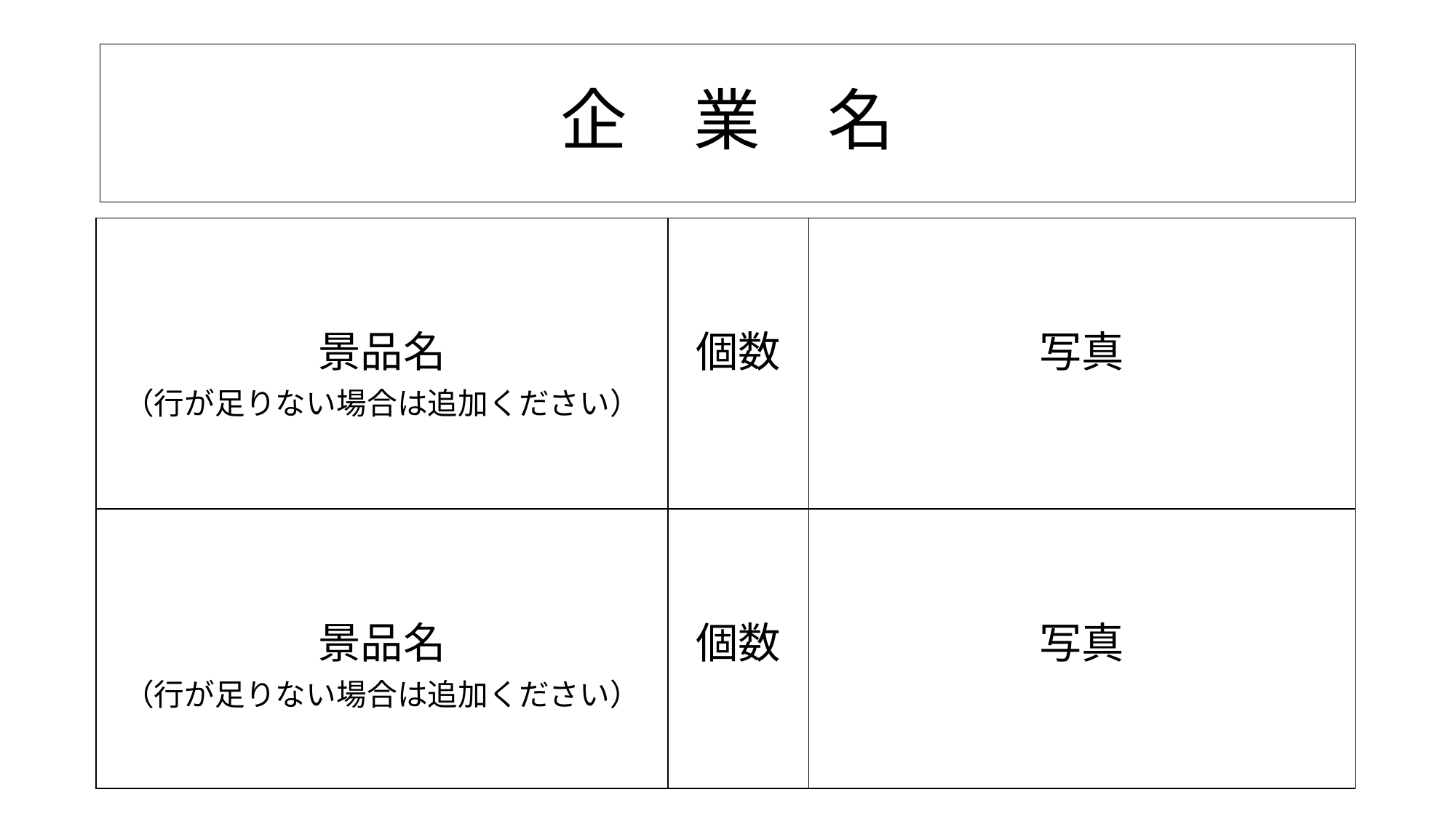

# 企　業　名
| 景品名 （行が足りない場合は追加ください） | 個数 | 写真 |
| --- | --- | --- |
| 景品名 （行が足りない場合は追加ください） | 個数 | 写真 |